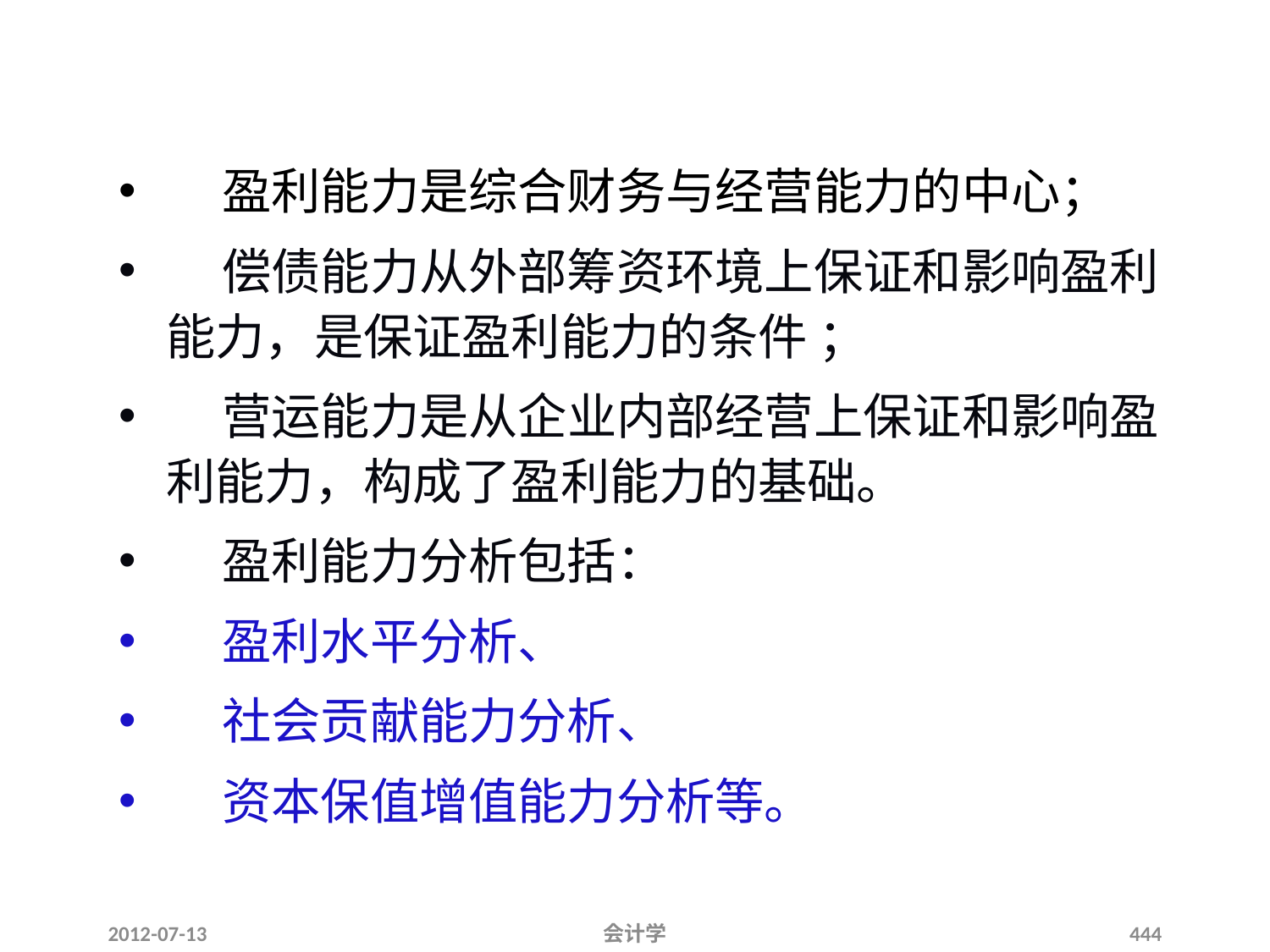

盈利能力是综合财务与经营能力的中心；
    偿债能力从外部筹资环境上保证和影响盈利能力，是保证盈利能力的条件 ；
    营运能力是从企业内部经营上保证和影响盈利能力，构成了盈利能力的基础。
    盈利能力分析包括：
    盈利水平分析、
    社会贡献能力分析、
    资本保值增值能力分析等。
2012-07-13
会计学
444